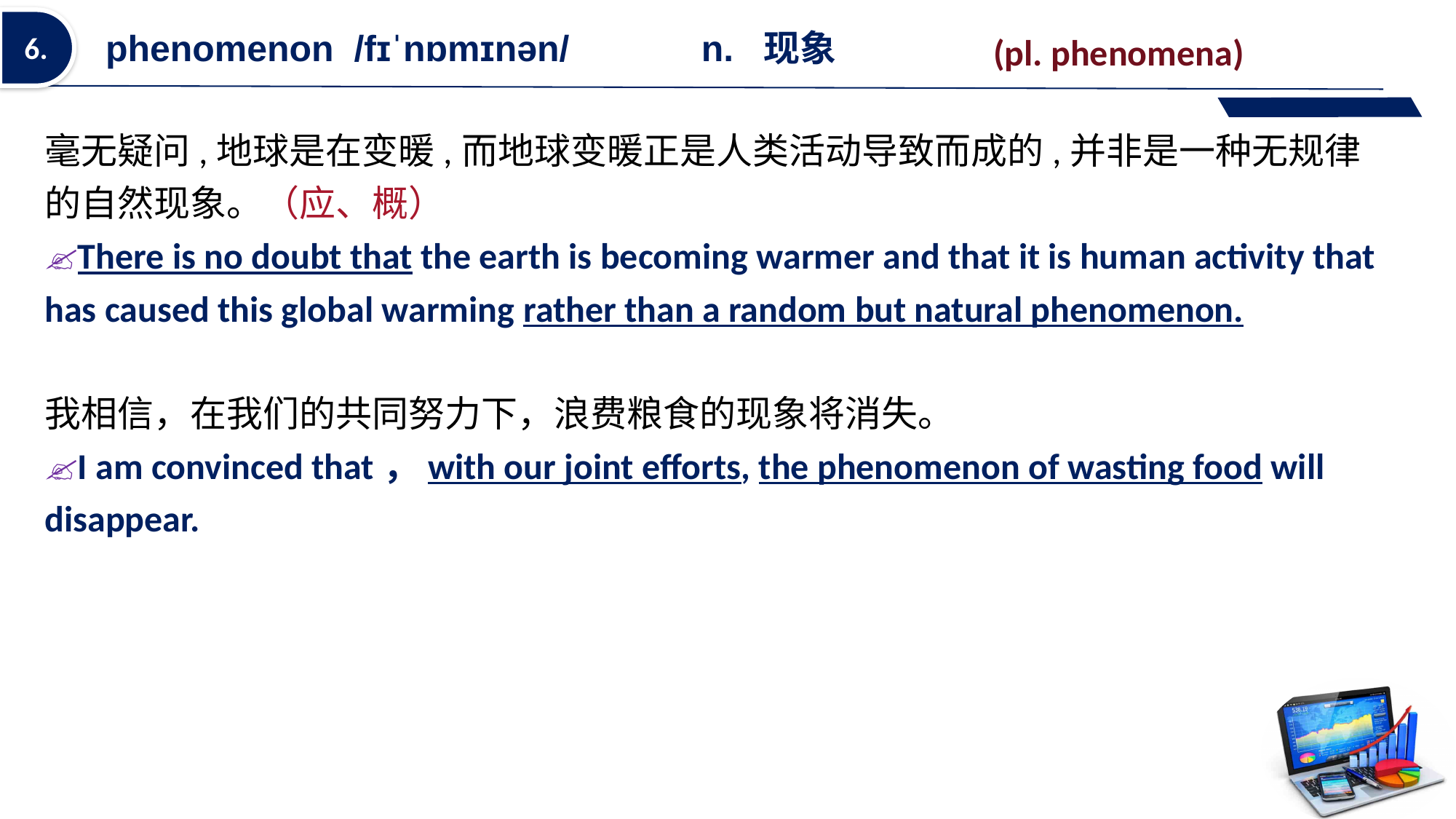

phenomenon  /fɪˈnɒmɪnən/             n.  现象

6.
 (pl. phenomena)
毫无疑问,地球是在变暖,而地球变暖正是人类活动导致而成的,并非是一种无规律的自然现象。（应、概）
✍There is no doubt that the earth is becoming warmer and that it is human activity that has caused this global warming rather than a random but natural phenomenon.

我相信，在我们的共同努力下，浪费粮食的现象将消失。
✍I am convinced that，with our joint efforts, the phenomenon of wasting food will disappear.